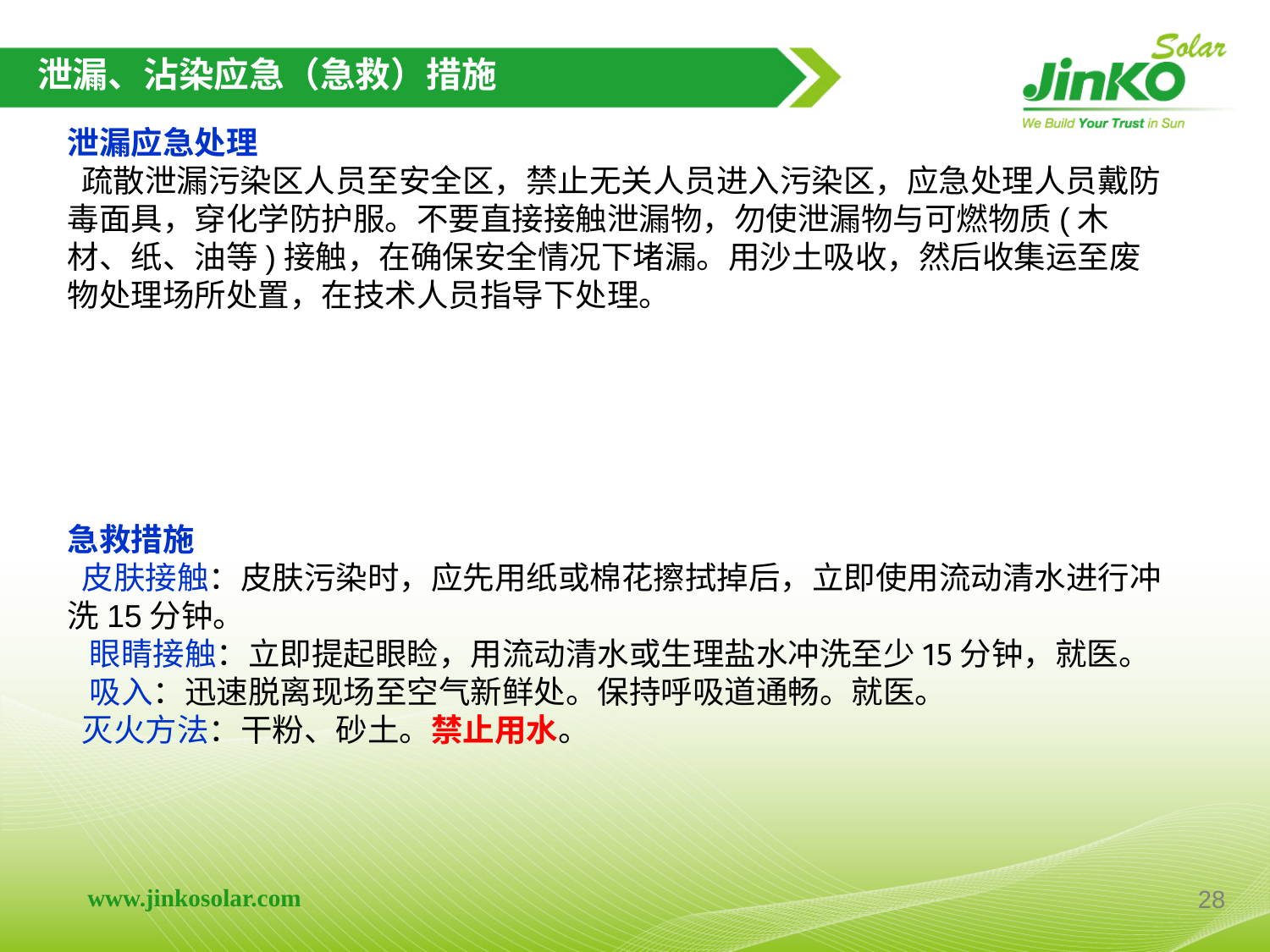

泄漏、沾染应急（急救）措施

泄漏应急处理
  疏散泄漏污染区人员至安全区，禁止无关人员进入污染区，应急处理人员戴防毒面具，穿化学防护服。不要直接接触泄漏物，勿使泄漏物与可燃物质(木材、纸、油等)接触，在确保安全情况下堵漏。用沙土吸收，然后收集运至废物处理场所处置，在技术人员指导下处理。
急救措施
  皮肤接触：皮肤污染时，应先用纸或棉花擦拭掉后，立即使用流动清水进行冲洗15分钟。
  眼睛接触：立即提起眼睑，用流动清水或生理盐水冲洗至少15分钟，就医。
  吸入：迅速脱离现场至空气新鲜处。保持呼吸道通畅。就医。
  灭火方法：干粉、砂土。禁止用水。